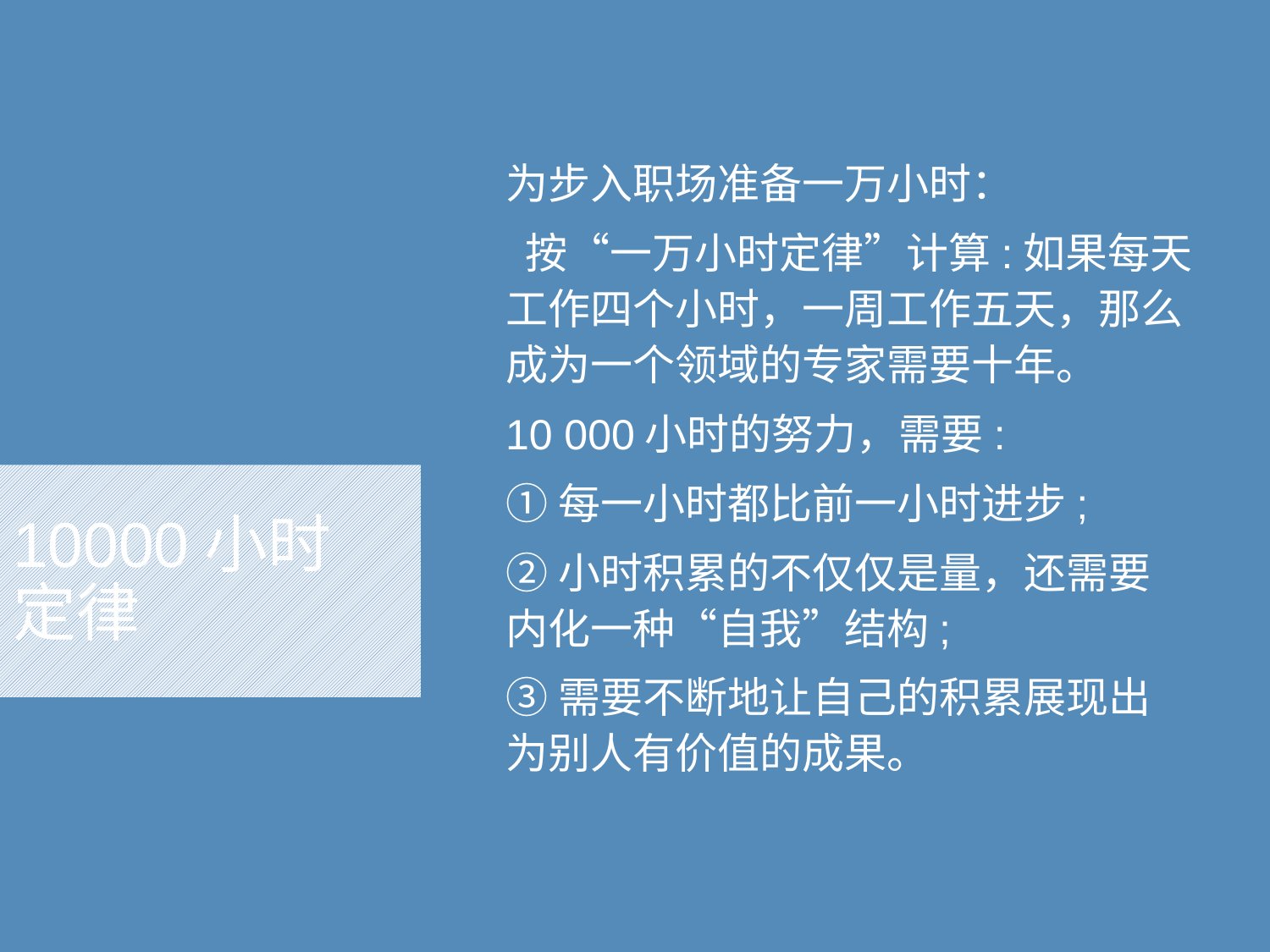

为步入职场准备一万小时：
 按“一万小时定律”计算:如果每天工作四个小时，一周工作五天，那么成为一个领域的专家需要十年。
10 000小时的努力，需要:
①每一小时都比前一小时进步;
②小时积累的不仅仅是量，还需要内化一种“自我”结构;
③需要不断地让自己的积累展现出为别人有价值的成果。
# 10000小时 定律